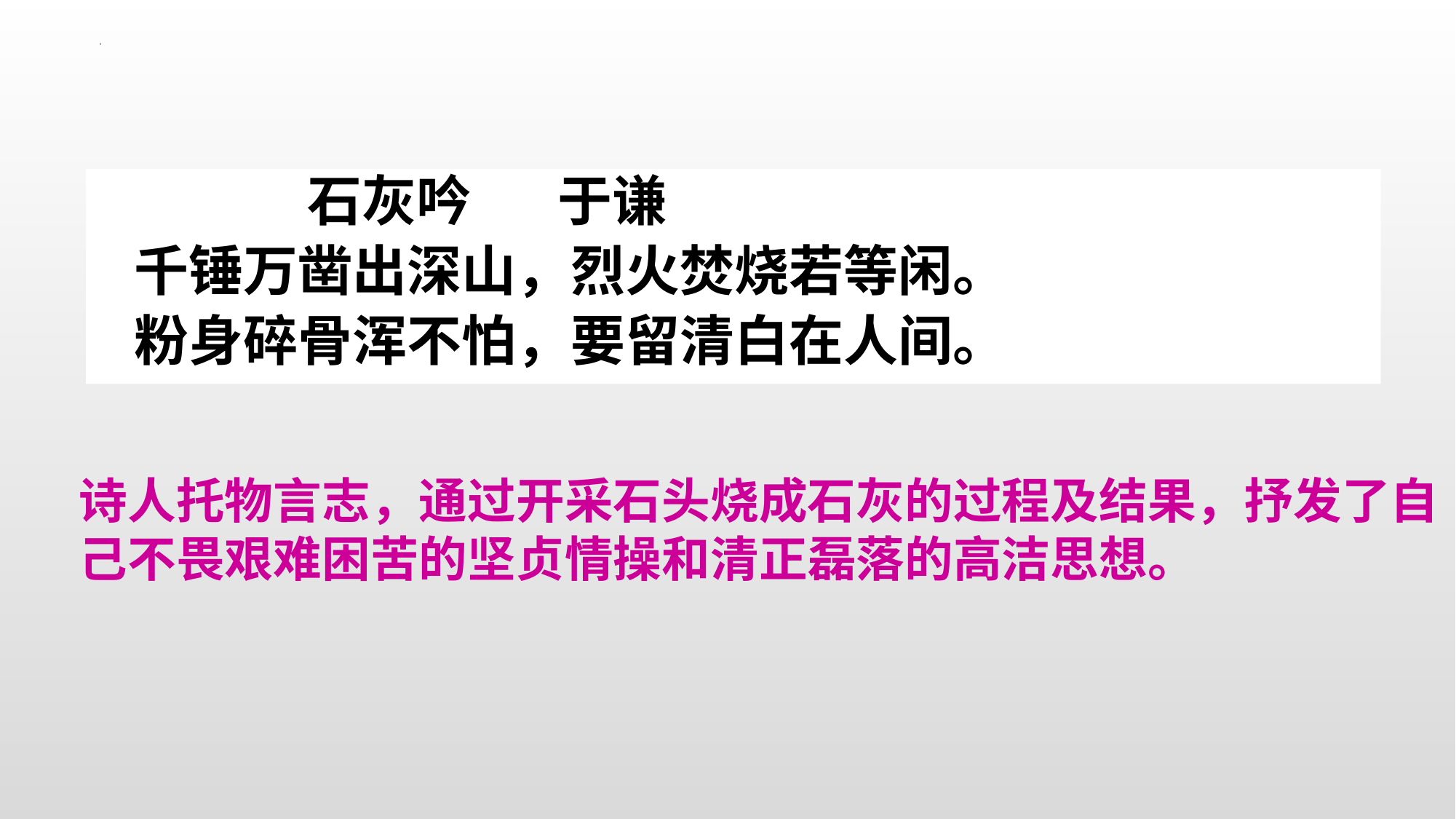

石灰吟       于谦
  千锤万凿出深山，烈火焚烧若等闲。
  粉身碎骨浑不怕，要留清白在人间。
诗人托物言志，通过开采石头烧成石灰的过程及结果，抒发了自己不畏艰难困苦的坚贞情操和清正磊落的高洁思想。